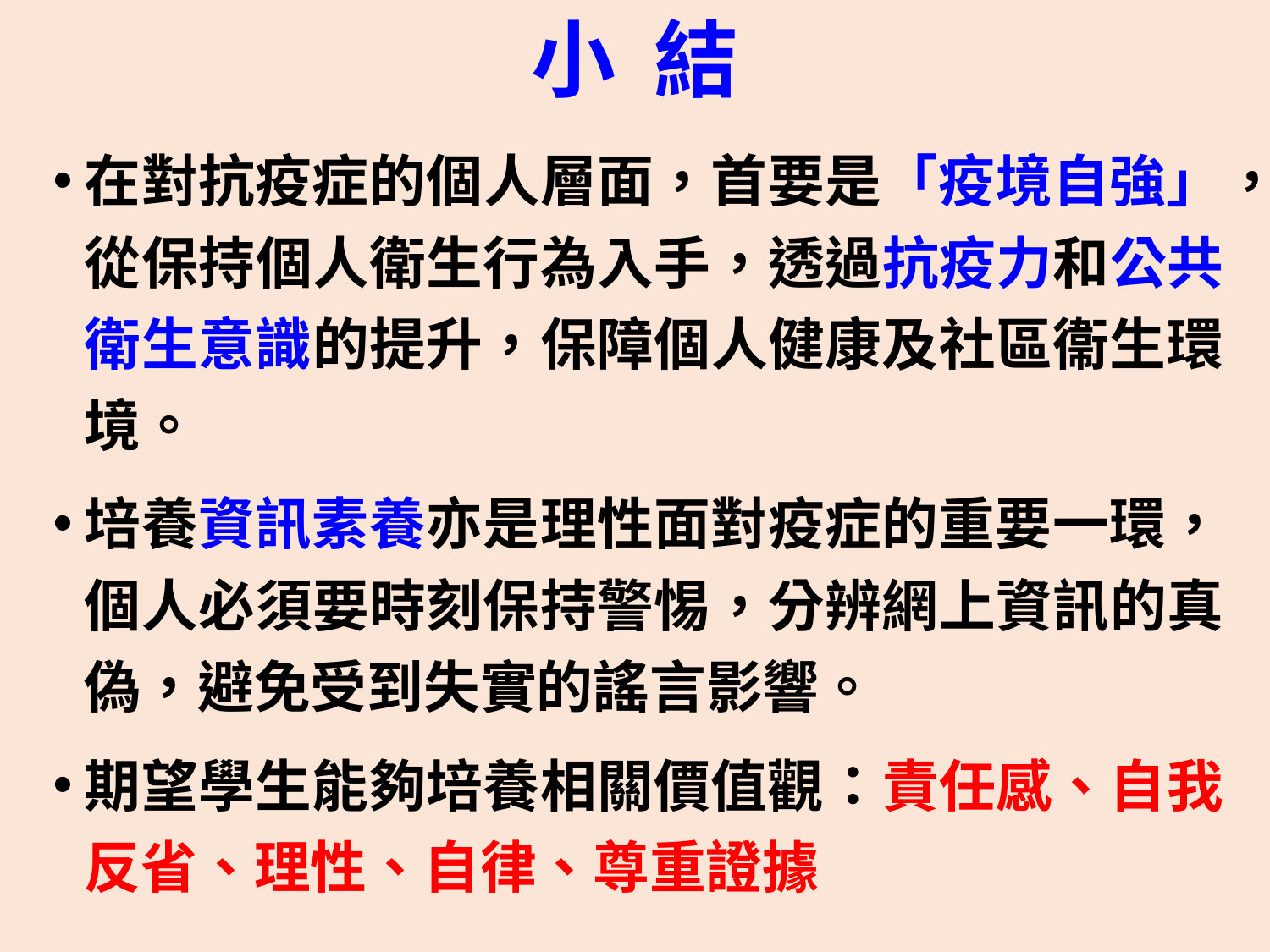

# 小  結
在對抗疫症的個人層面，首要是「疫境自強」，從保持個人衛生行為入手，透過抗疫力和公共衛生意識的提升，保障個人健康及社區衞生環境。
培養資訊素養亦是理性面對疫症的重要一環，個人必須要時刻保持警惕，分辨網上資訊的真偽，避免受到失實的謠言影響。
期望學生能夠培養相關價值觀：責任感、自我反省、理性、自律、尊重證據